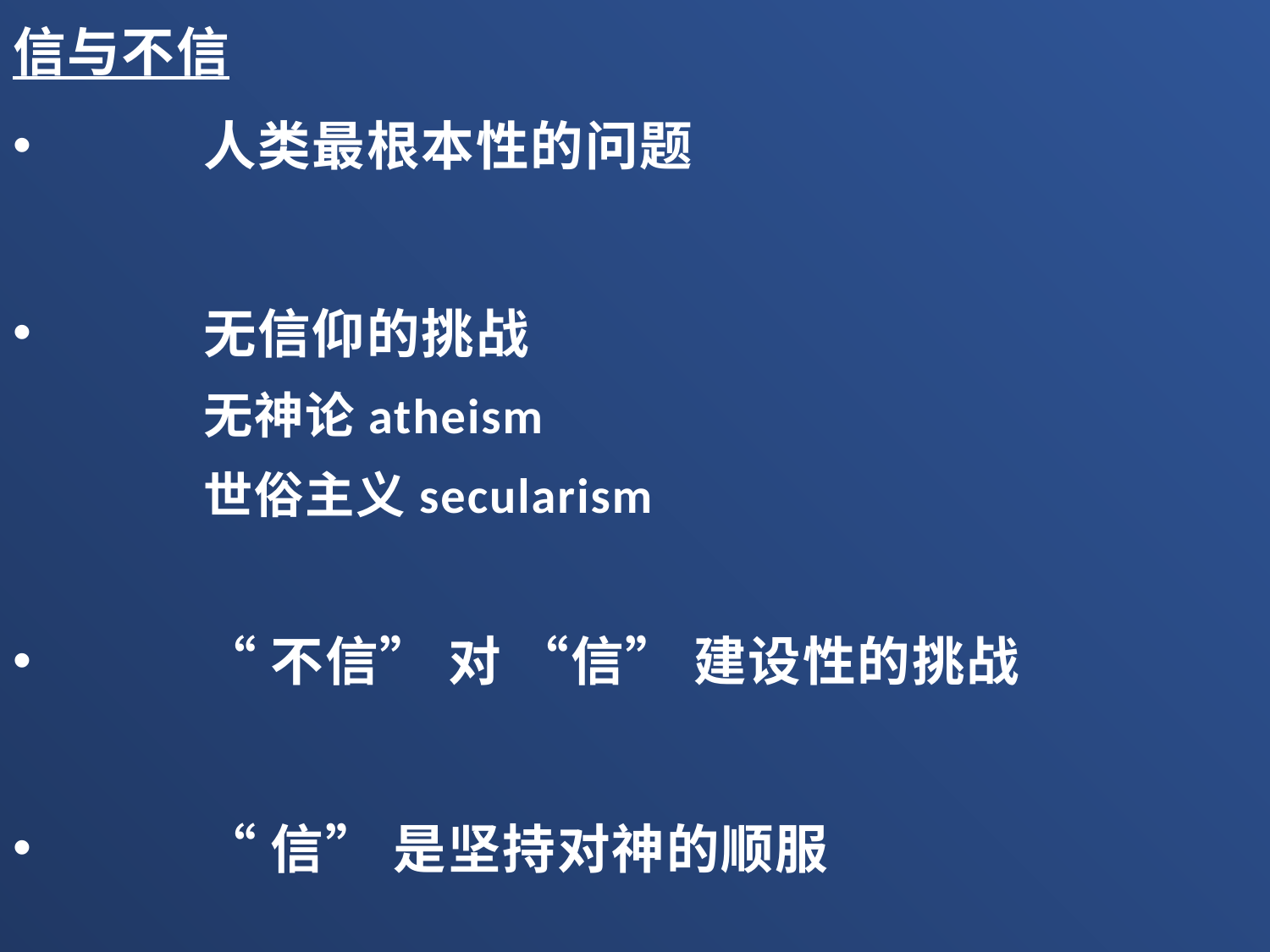

信与不信
	人类最根本性的问题

	无信仰的挑战
	无神论atheism
	世俗主义secularism

	“不信” 对 “信” 建设性的挑战

	“信” 是坚持对神的顺服